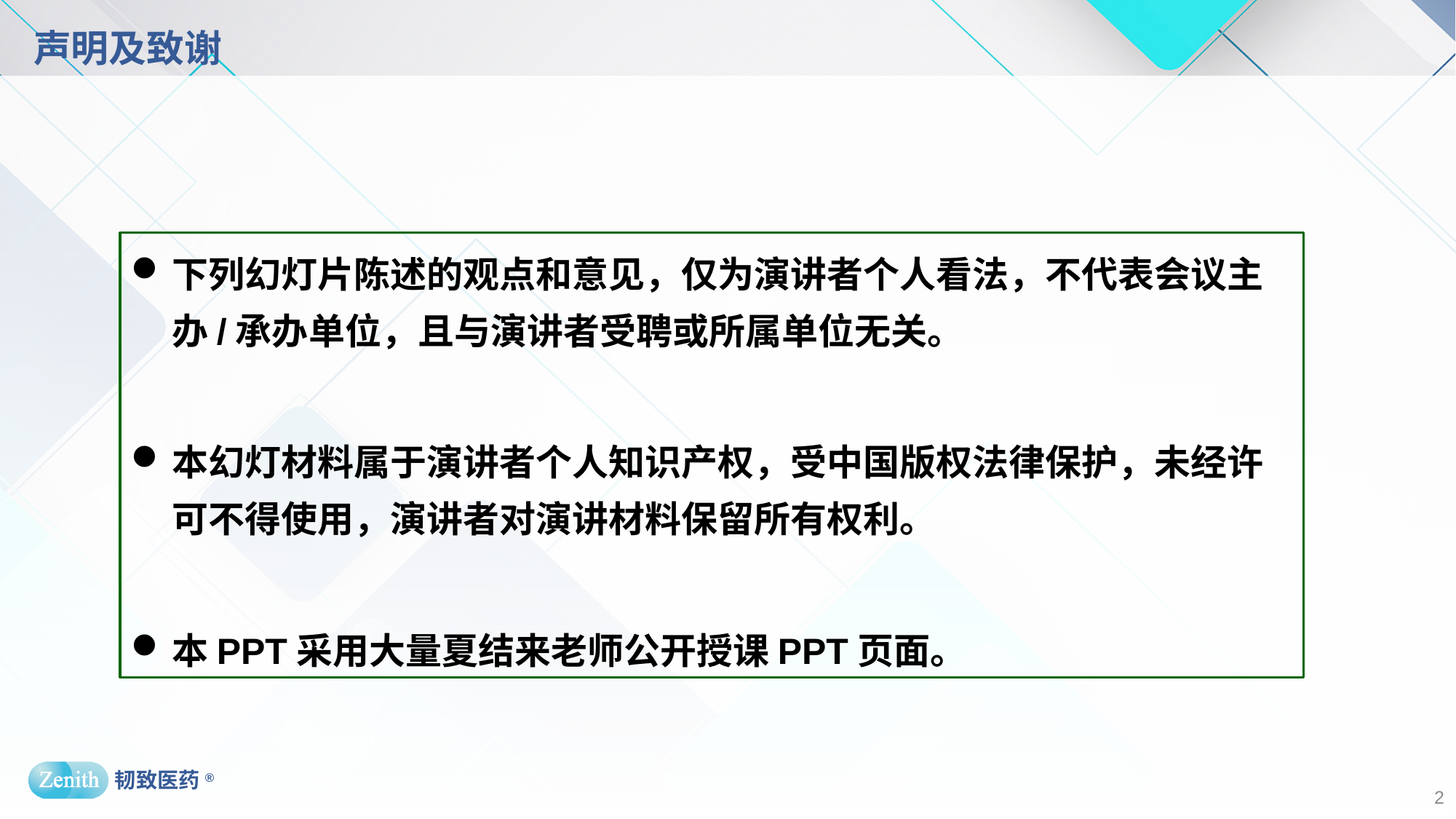

# 声明及致谢

下列幻灯片陈述的观点和意见，仅为演讲者个人看法，不代表会议主办/承办单位，且与演讲者受聘或所属单位无关。

本幻灯材料属于演讲者个人知识产权，受中国版权法律保护，未经许可不得使用，演讲者对演讲材料保留所有权利。

本PPT采用大量夏结来老师公开授课PPT页面。
2